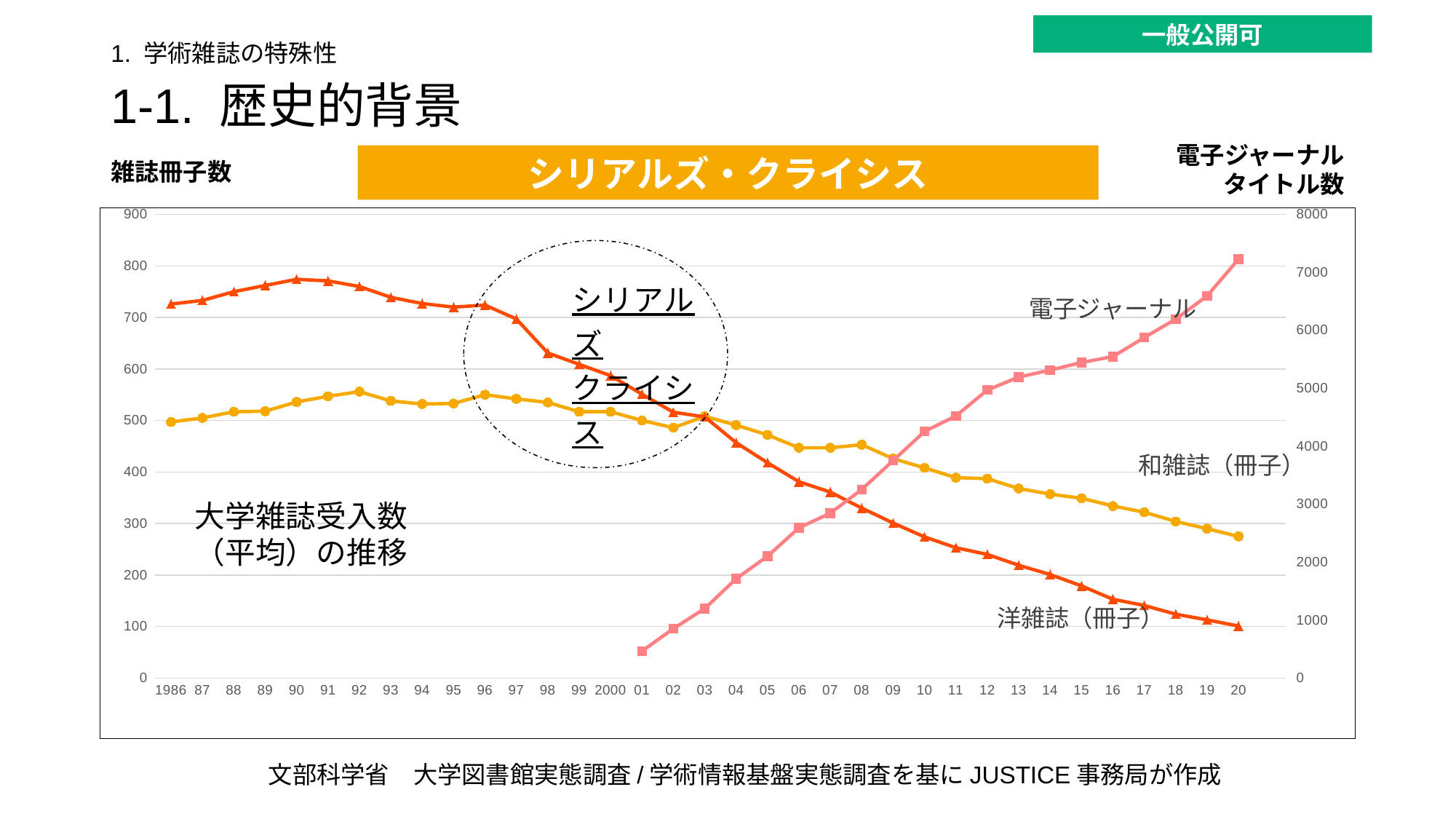

一般公開可
1. 学術雑誌の特殊性
# 1-1. 歴史的背景
電子ジャーナル
タイトル数
シリアルズ・クライシス
雑誌冊子数

### Chart

| Category | 和雑誌（冊子） | 洋雑誌（冊子） | 電子ジャーナル |
|---|---|---|---|
| 1986 | 497.0 | 726.0 | None |
| 87 | 505.0 | 733.0 | None |
| 88 | 517.0 | 750.0 | None |
| 89 | 518.0 | 762.0 | None |
| 90 | 536.0 | 774.0 | None |
| 91 | 547.0 | 771.0 | None |
| 92 | 556.0 | 760.0 | None |
| 93 | 538.0 | 739.0 | None |
| 94 | 532.0 | 727.0 | None |
| 95 | 533.0 | 720.0 | None |
| 96 | 550.0 | 724.0 | None |
| 97 | 542.0 | 697.0 | None |
| 98 | 535.0 | 631.0 | None |
| 99 | 517.0 | 609.0 | None |
| 2000 | 517.0 | 587.0 | None |
| 01 | 500.0 | 551.0 | 466.0 |
| 02 | 486.0 | 516.0 | 853.0 |
| 03 | 508.0 | 507.0 | 1201.0 |
| 04 | 491.0 | 457.0 | 1714.0 |
| 05 | 472.0 | 418.0 | 2103.0 |
| 06 | 447.0 | 381.0 | 2593.0 |
| 07 | 447.0 | 361.0 | 2846.0 |
| 08 | 453.0 | 330.0 | 3254.0 |
| 09 | 426.0 | 301.0 | 3752.0 |
| 10 | 408.0 | 274.0 | 4256.0 |
| 11 | 389.0 | 253.0 | 4523.0 |
| 12 | 387.0 | 240.0 | 4970.0 |
| 13 | 368.0 | 219.0 | 5194.0 |
| 14 | 357.0 | 201.0 | 5313.0 |
| 15 | 349.0 | 179.0 | 5445.0 |
| 16 | 334.0 | 153.0 | 5547.0 |
| 17 | 322.0 | 141.0 | 5876.0 |
| 18 | 304.0 | 124.0 | 6194.0 |
| 19 | 290.0 | 113.0 | 6595.0 |
| 20 | 275.0 | 101.0 | 7227.0 |
大学雑誌受入数
（平均）の推移
文部科学省　大学図書館実態調査/学術情報基盤実態調査を基にJUSTICE事務局が作成